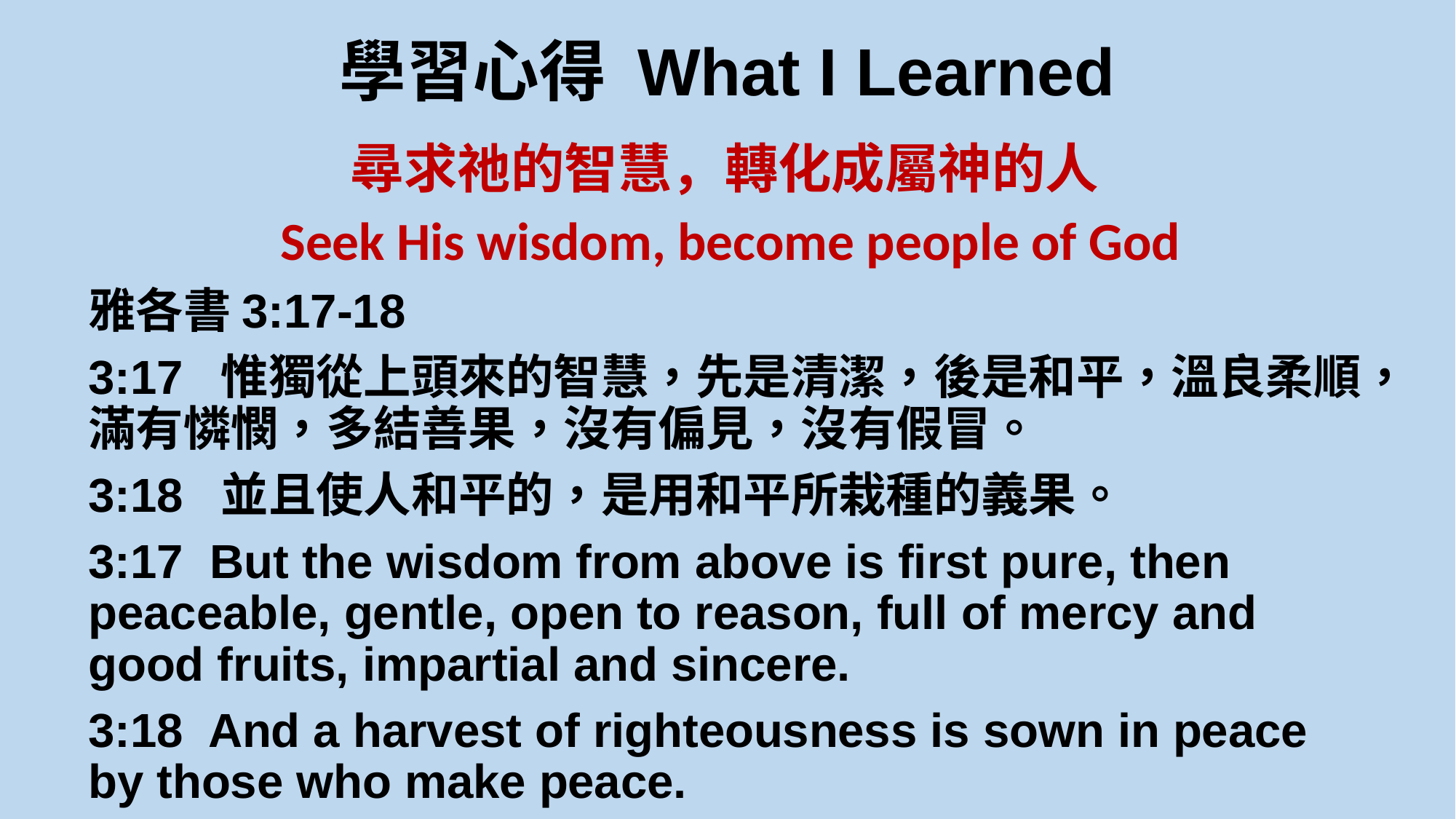

# 學習心得 What I Learned
尋求祂的智慧，轉化成屬神的人
Seek His wisdom, become people of God
雅各書3:17-18
3:17  惟獨從上頭來的智慧，先是清潔，後是和平，溫良柔順，滿有憐憫，多結善果，沒有偏見，沒有假冒。
3:18  並且使人和平的，是用和平所栽種的義果。
3:17  But the wisdom from above is first pure, then peaceable, gentle, open to reason, full of mercy and good fruits, impartial and sincere.
3:18  And a harvest of righteousness is sown in peace by those who make peace.